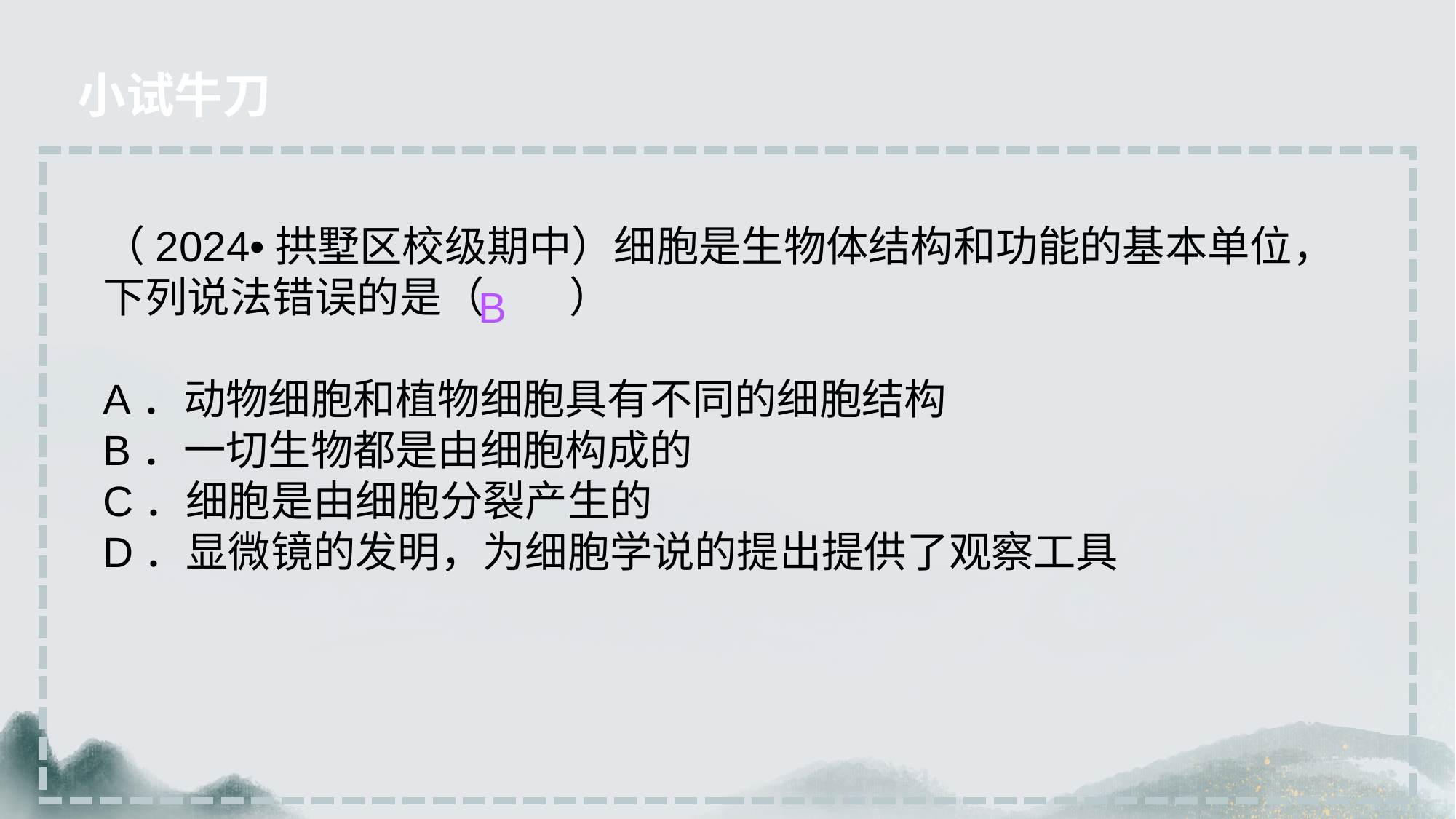

小试牛刀

（2024•拱墅区校级期中）细胞是生物体结构和功能的基本单位，下列说法错误的是（　　）

A．动物细胞和植物细胞具有不同的细胞结构
B．一切生物都是由细胞构成的
C．细胞是由细胞分裂产生的
D．显微镜的发明，为细胞学说的提出提供了观察工具

B